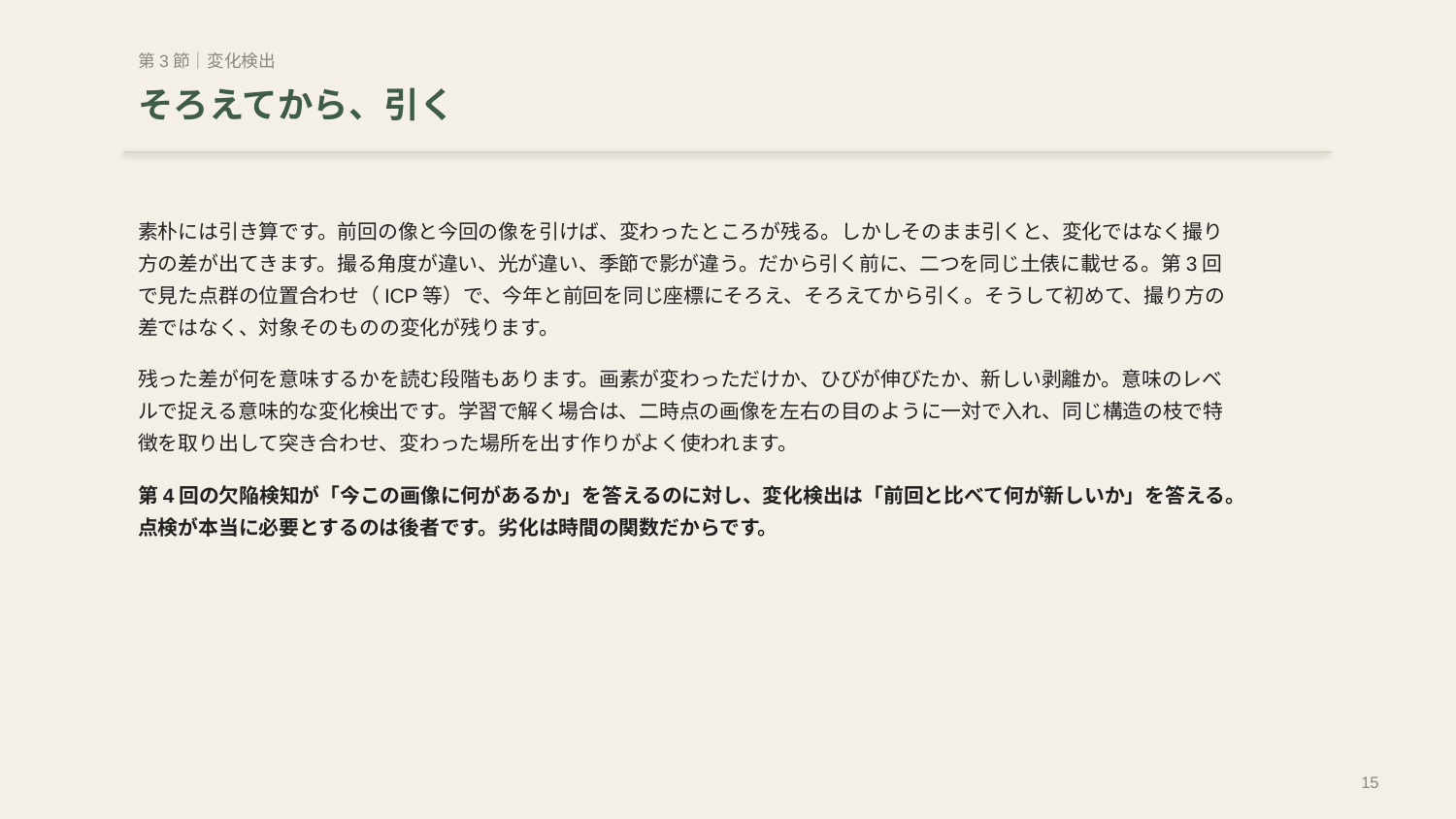

第3節｜変化検出
そろえてから、引く

素朴には引き算です。前回の像と今回の像を引けば、変わったところが残る。しかしそのまま引くと、変化ではなく撮り方の差が出てきます。撮る角度が違い、光が違い、季節で影が違う。だから引く前に、二つを同じ土俵に載せる。第3回で見た点群の位置合わせ（ICP等）で、今年と前回を同じ座標にそろえ、そろえてから引く。そうして初めて、撮り方の差ではなく、対象そのものの変化が残ります。
残った差が何を意味するかを読む段階もあります。画素が変わっただけか、ひびが伸びたか、新しい剥離か。意味のレベルで捉える意味的な変化検出です。学習で解く場合は、二時点の画像を左右の目のように一対で入れ、同じ構造の枝で特徴を取り出して突き合わせ、変わった場所を出す作りがよく使われます。
第4回の欠陥検知が「今この画像に何があるか」を答えるのに対し、変化検出は「前回と比べて何が新しいか」を答える。点検が本当に必要とするのは後者です。劣化は時間の関数だからです。
15